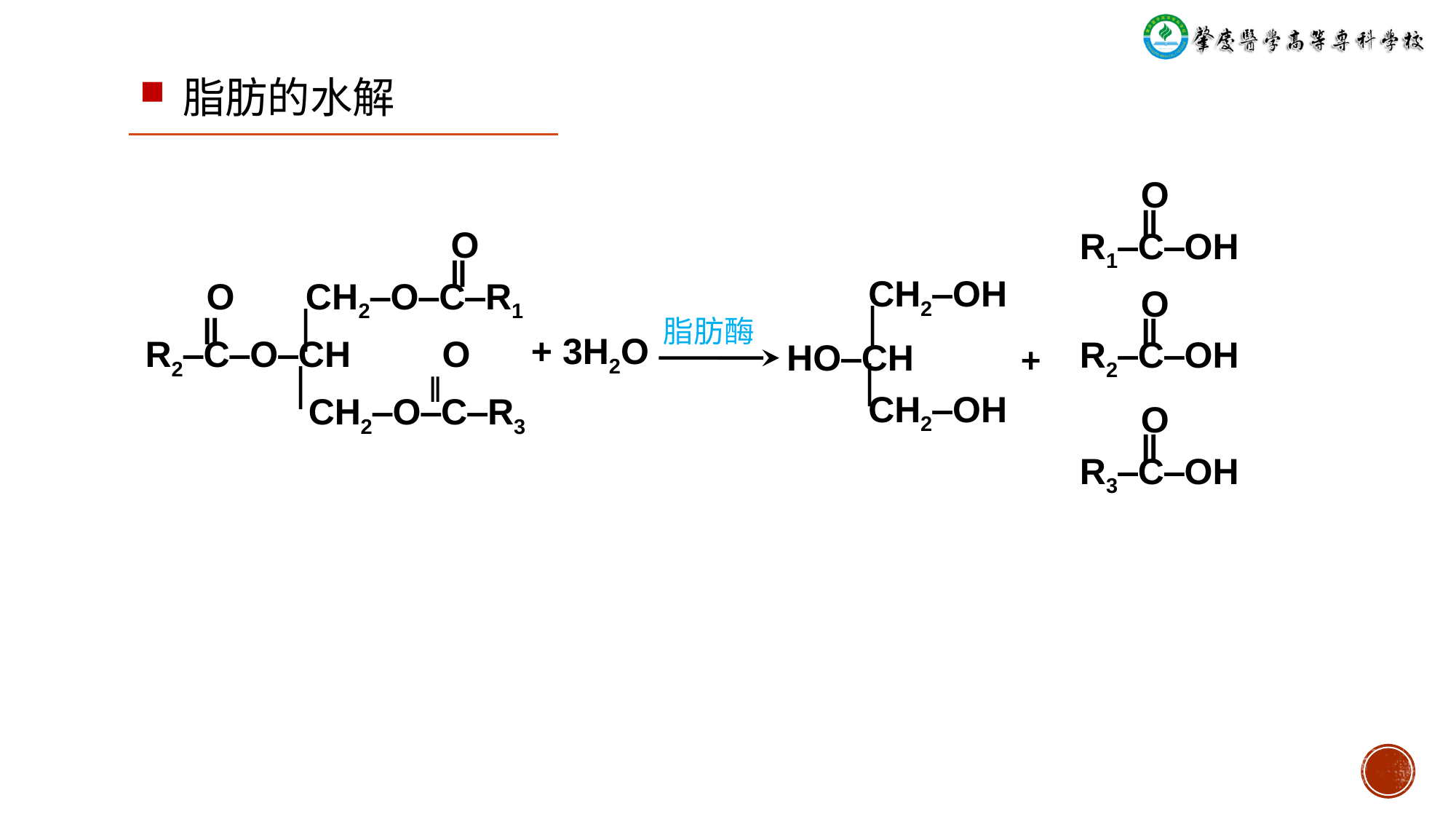

脂肪的水解
      O
      ‖
R1‒C‒OH
                              O
                              ‖
      O       CH2‒O‒C‒R1
      ‖        ׀
R2‒C‒O‒CH         O
                ׀             ‖
                CH2‒O‒C‒R3
        CH2‒OH
        ׀
HO‒CH
        ׀
        CH2‒OH
      O
      ‖
R2‒C‒OH
脂肪酶
+
+ 3H2O

      O
      ‖
R3‒C‒OH